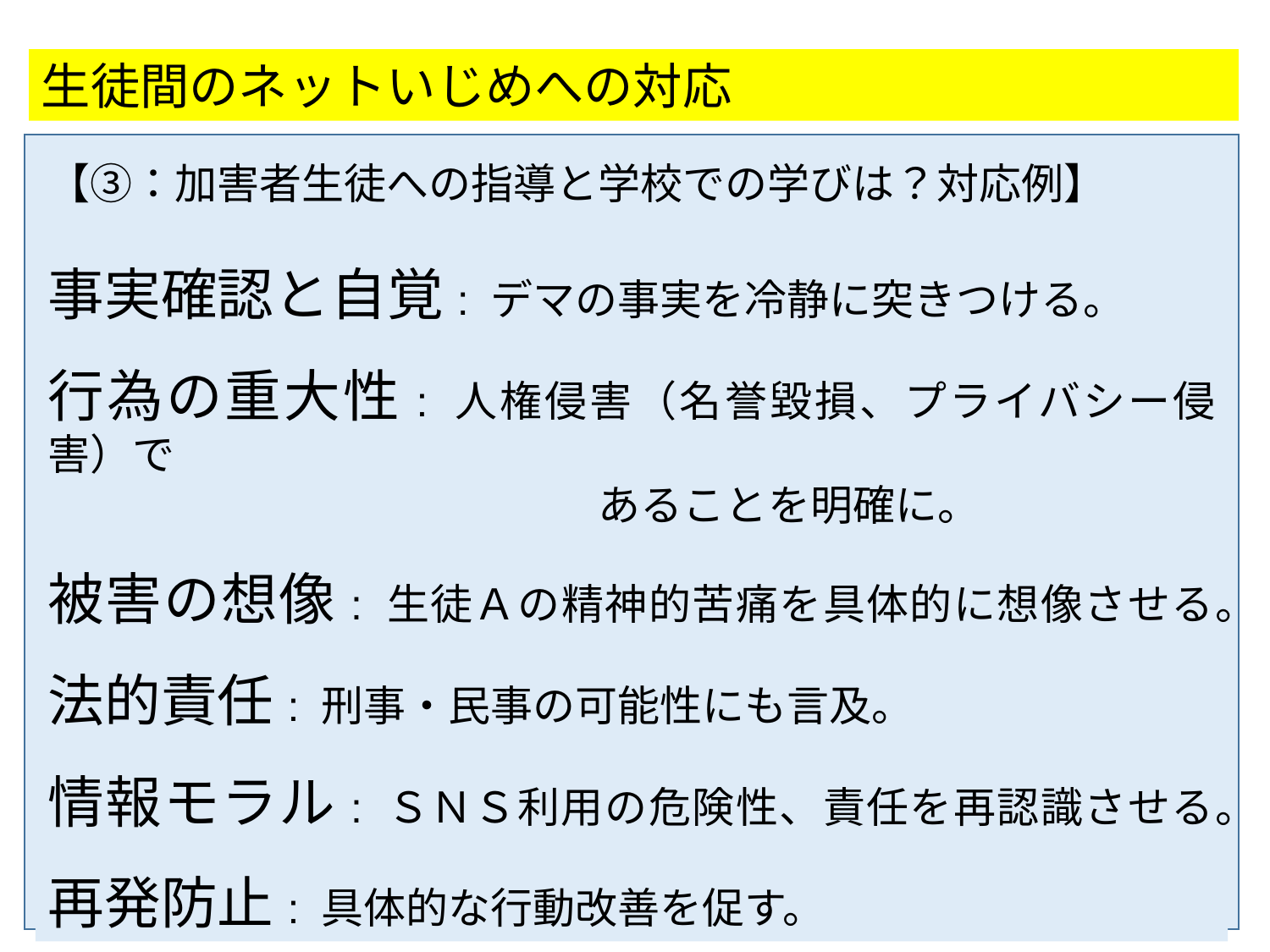

生徒間のネットいじめへの対応

【③：加害者生徒への指導と学校での学びは？対応例】

事実確認と自覚: デマの事実を冷静に突きつける。

行為の重大性: 人権侵害（名誉毀損、プライバシー侵害）で
　　　　　　　　　　　　　あることを明確に。

被害の想像: 生徒Ａの精神的苦痛を具体的に想像させる。

法的責任: 刑事・民事の可能性にも言及。

情報モラル: ＳＮＳ利用の危険性、責任を再認識させる。

再発防止: 具体的な行動改善を促す。